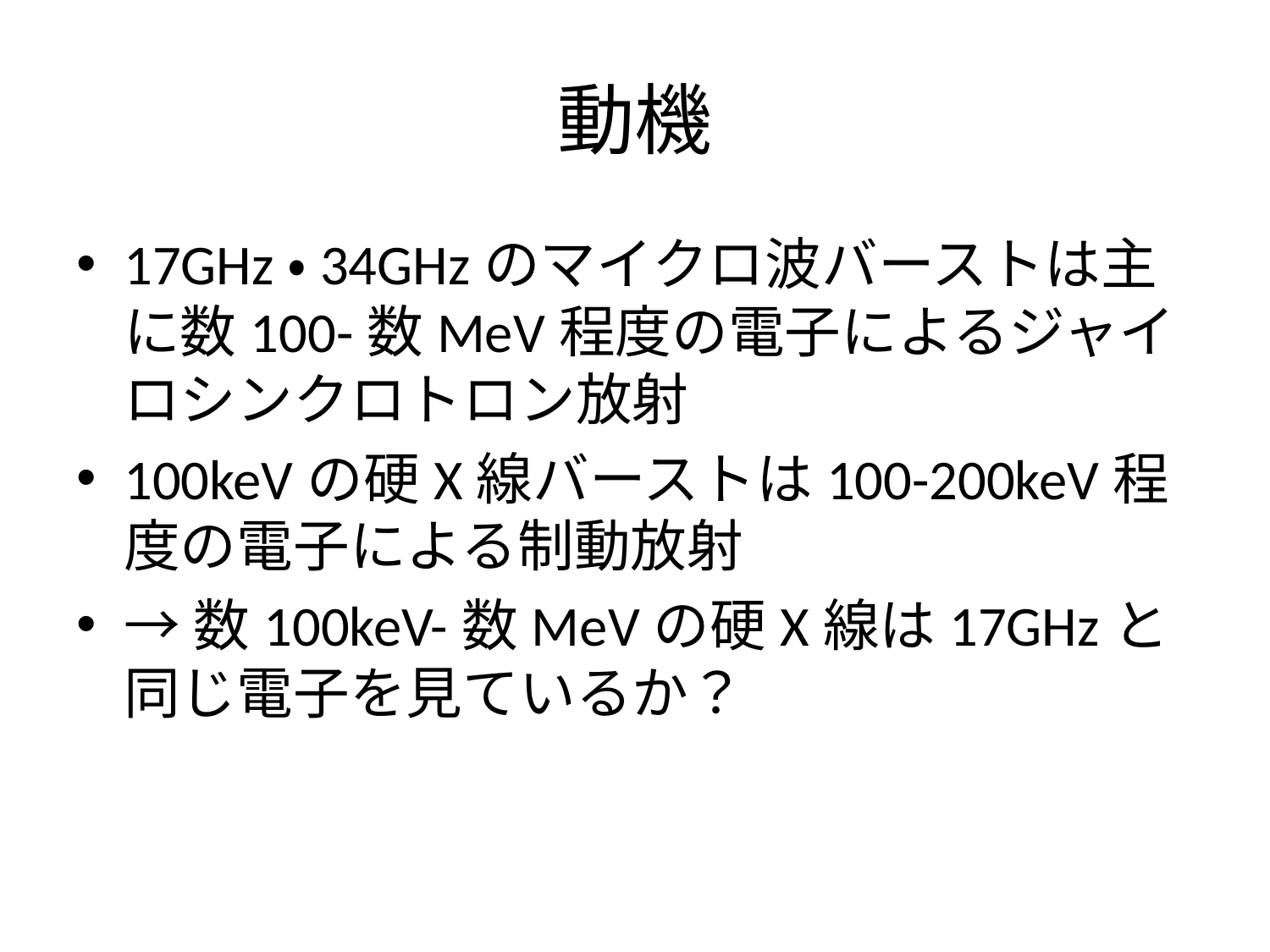

# 動機
17GHz・34GHzのマイクロ波バーストは主に数100-数MeV程度の電子によるジャイロシンクロトロン放射
100keVの硬X線バーストは100-200keV程度の電子による制動放射
→数100keV-数MeVの硬X線は17GHzと同じ電子を見ているか？